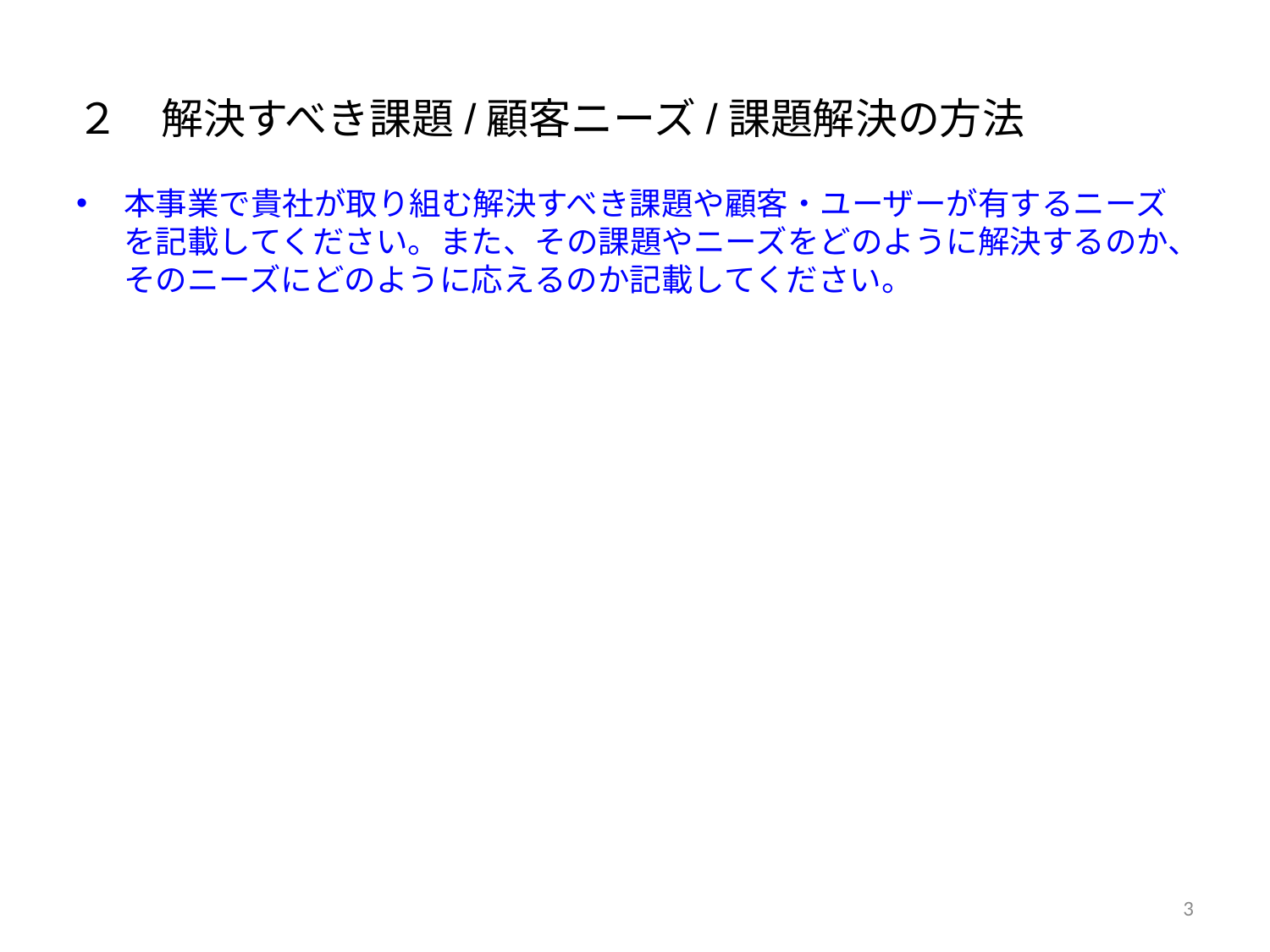

# ２　解決すべき課題/顧客ニーズ/課題解決の方法
本事業で貴社が取り組む解決すべき課題や顧客・ユーザーが有するニーズを記載してください。また、その課題やニーズをどのように解決するのか、そのニーズにどのように応えるのか記載してください。
3